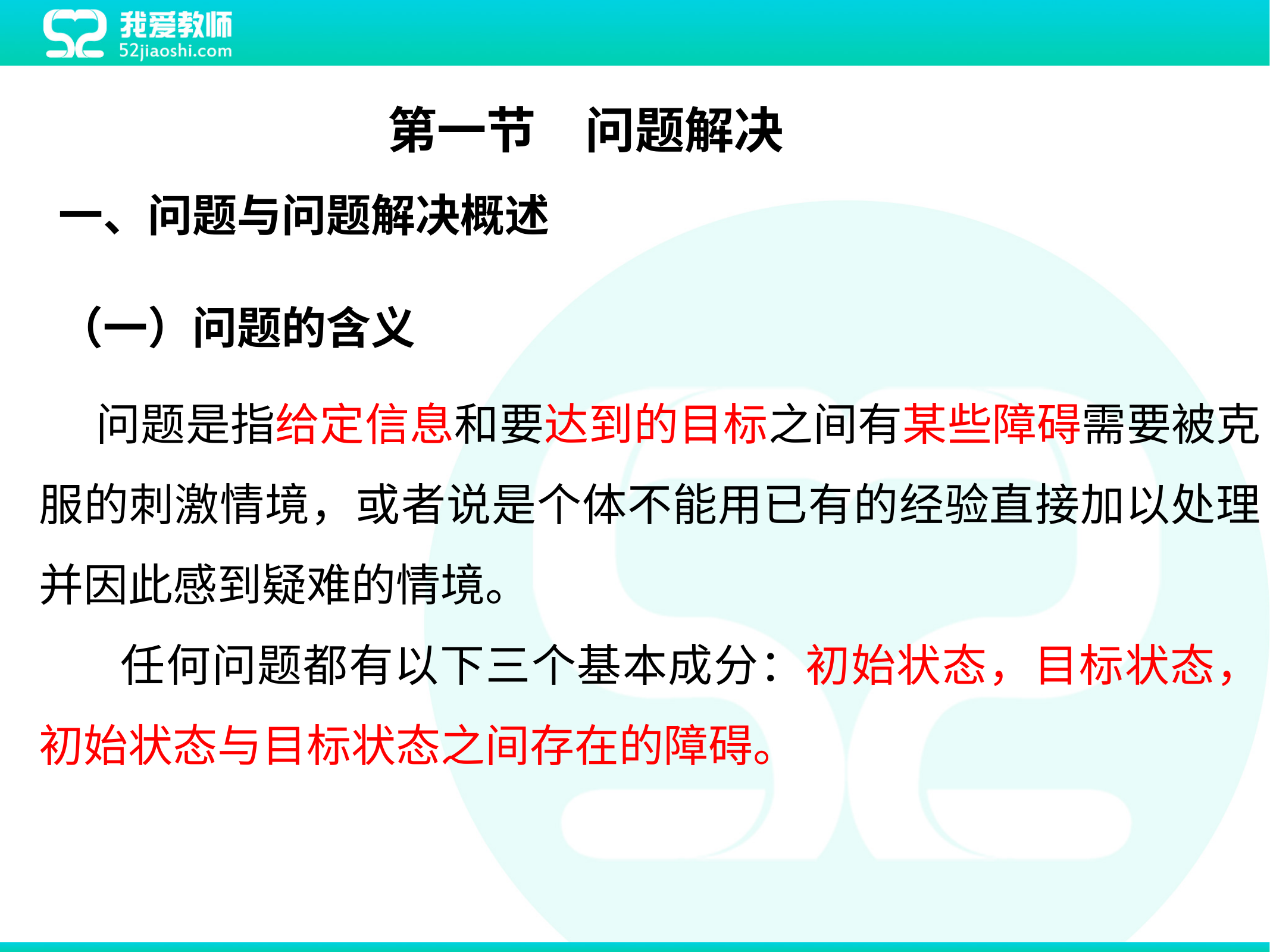

第一节　问题解决
一、问题与问题解决概述
（一）问题的含义
  问题是指给定信息和要达到的目标之间有某些障碍需要被克服的刺激情境，或者说是个体不能用已有的经验直接加以处理并因此感到疑难的情境。
    任何问题都有以下三个基本成分：初始状态，目标状态，初始状态与目标状态之间存在的障碍。